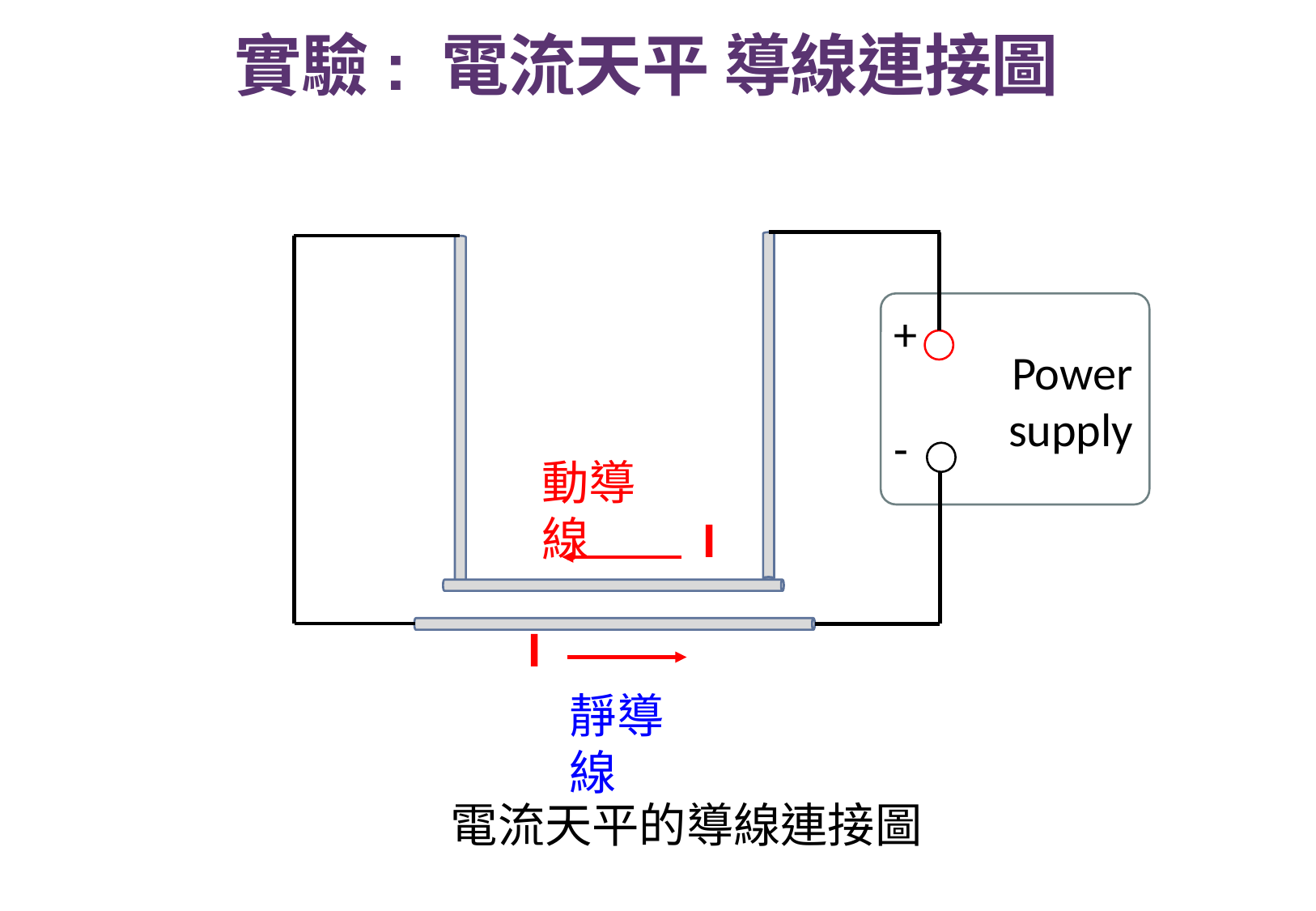

實驗: 電流天平 導線連接圖

Power supply
+

-

動導線

I
I
靜導線
電流天平的導線連接圖